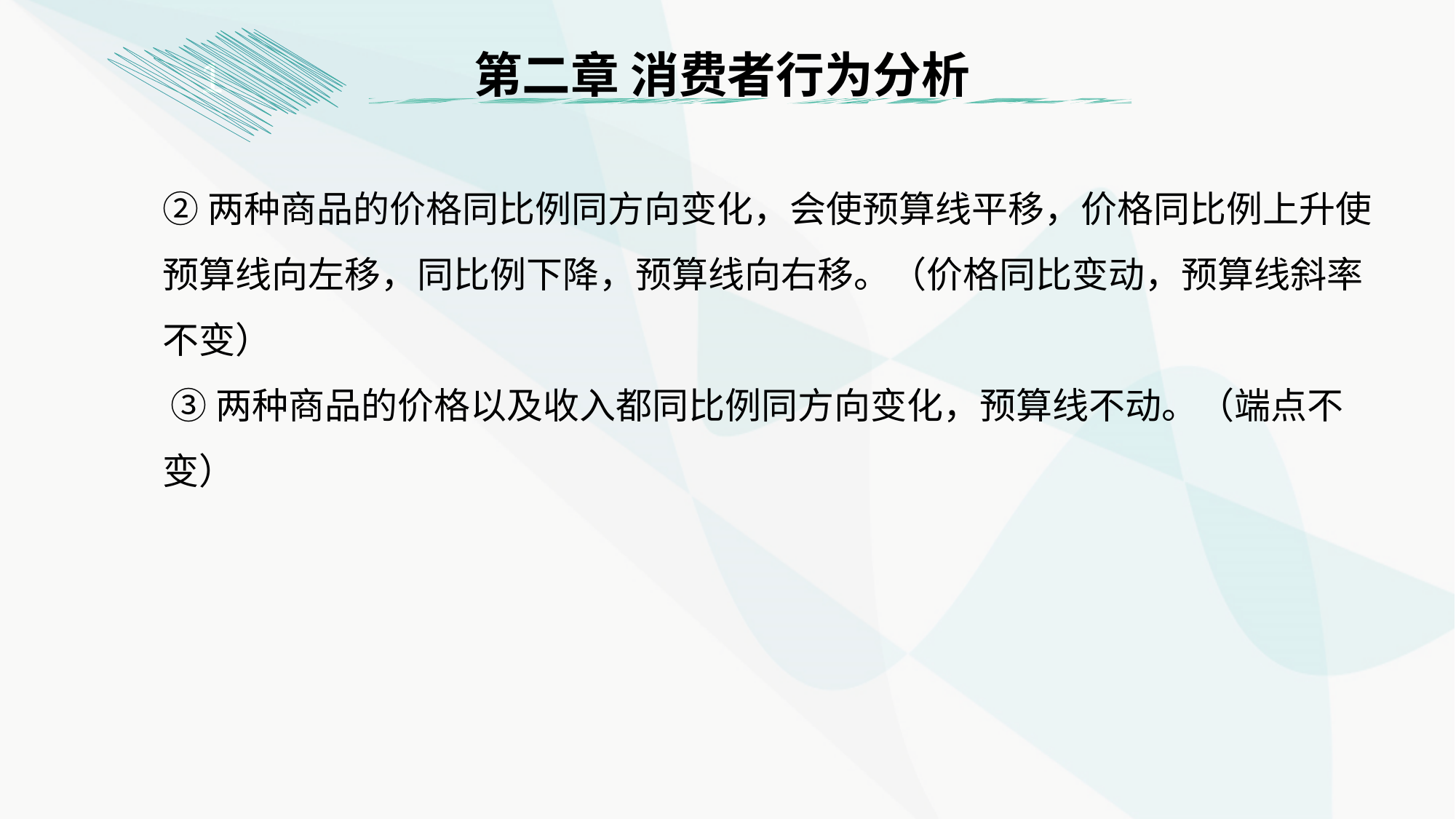

第二章 消费者行为分析
1
②两种商品的价格同比例同方向变化，会使预算线平移，价格同比例上升使预算线向左移，同比例下降，预算线向右移。（价格同比变动，预算线斜率不变）
 ③两种商品的价格以及收入都同比例同方向变化，预算线不动。（端点不变）